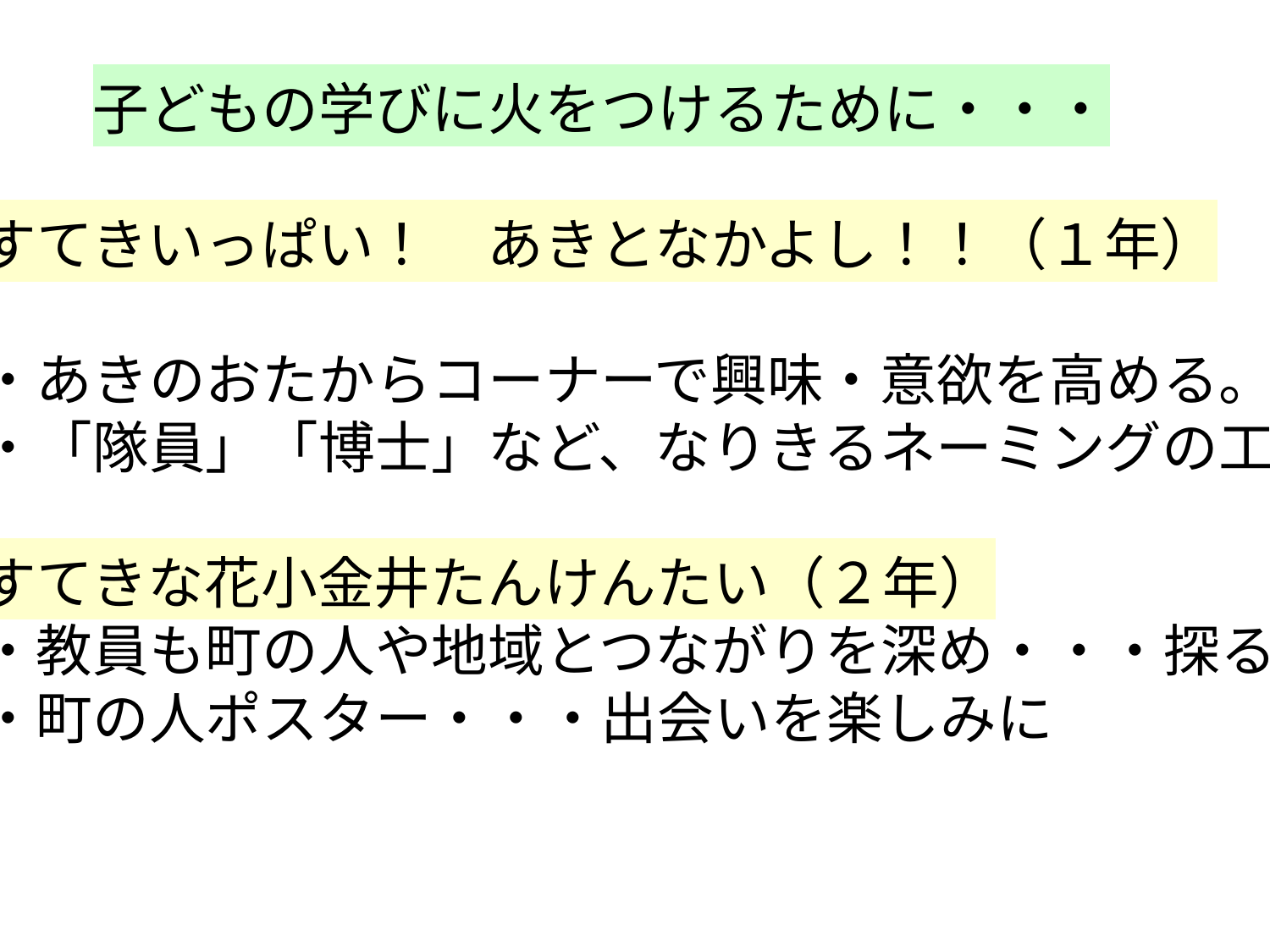

子どもの学びに火をつけるために・・・

すてきいっぱい！　あきとなかよし！！（１年）

・あきのおたからコーナーで興味・意欲を高める。
・「隊員」「博士」など、なりきるネーミングの工夫

すてきな花小金井たんけんたい（２年）
・教員も町の人や地域とつながりを深め・・・探る。
・町の人ポスター・・・出会いを楽しみに